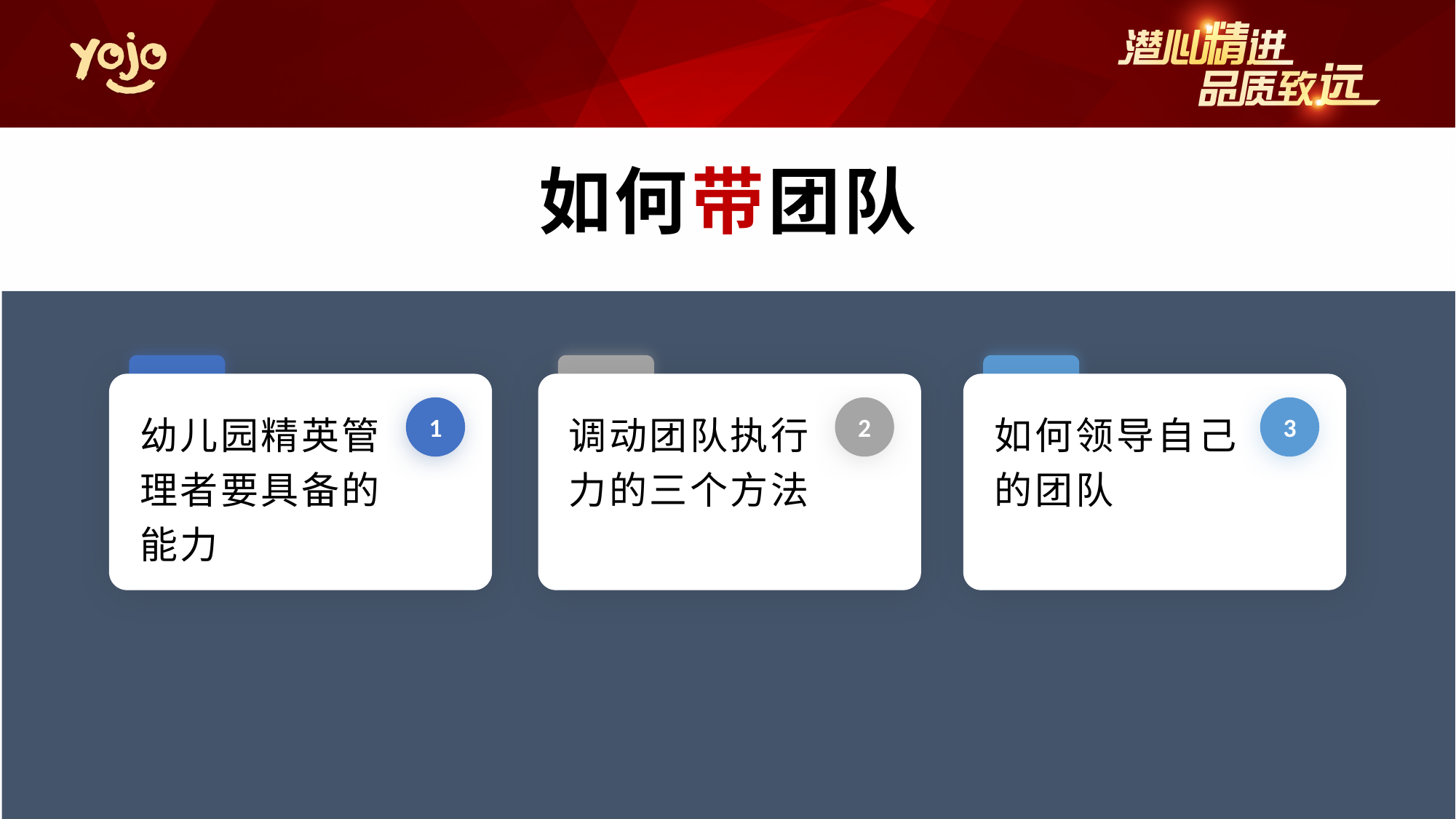

如何带团队

幼儿园精英管理者要具备的能力
1
调动团队执行力的三个方法
2
如何领导自己的团队
3